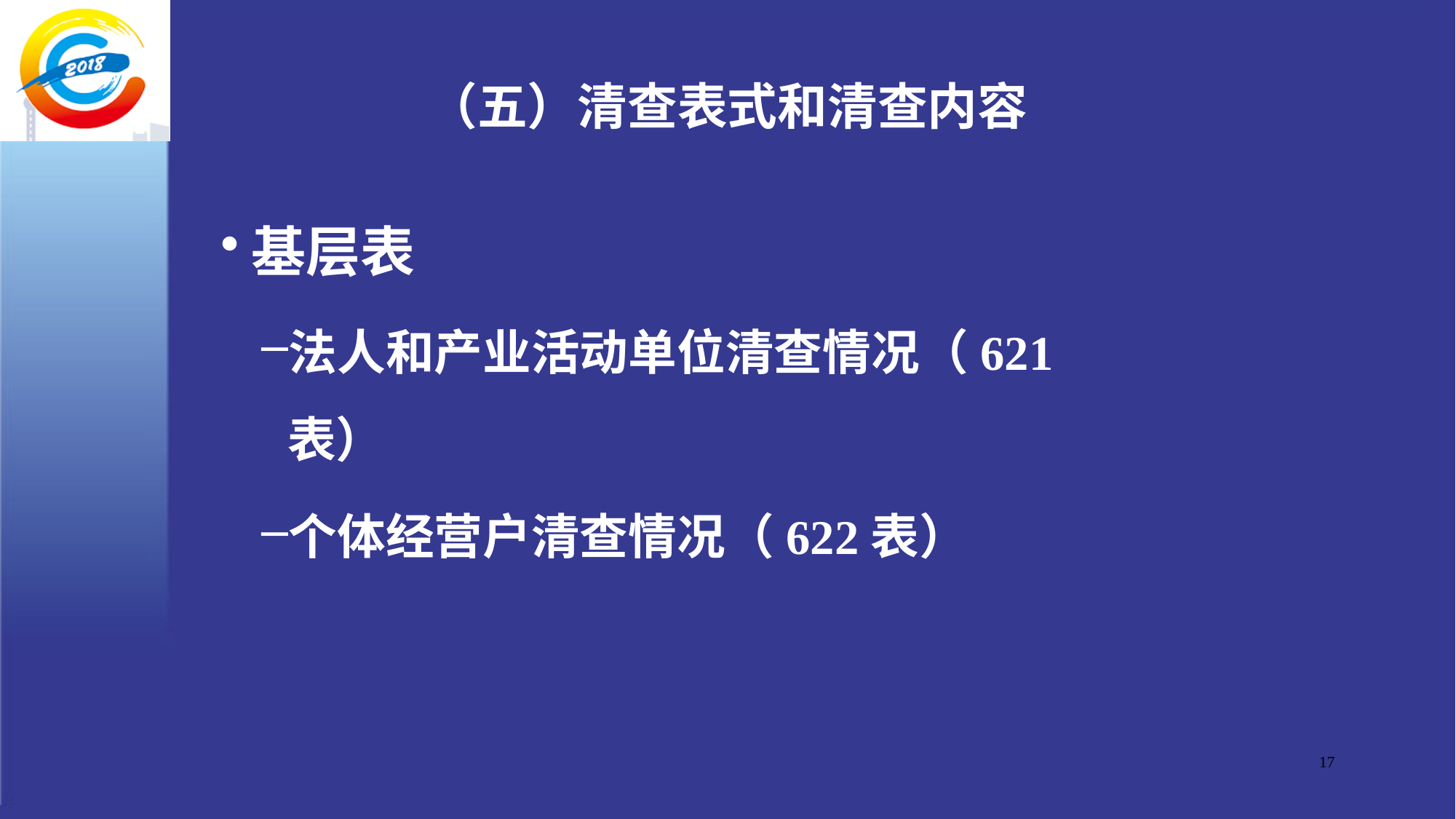

# （五）清查表式和清查内容
基层表
法人和产业活动单位清查情况（621表）
个体经营户清查情况（622表）

17